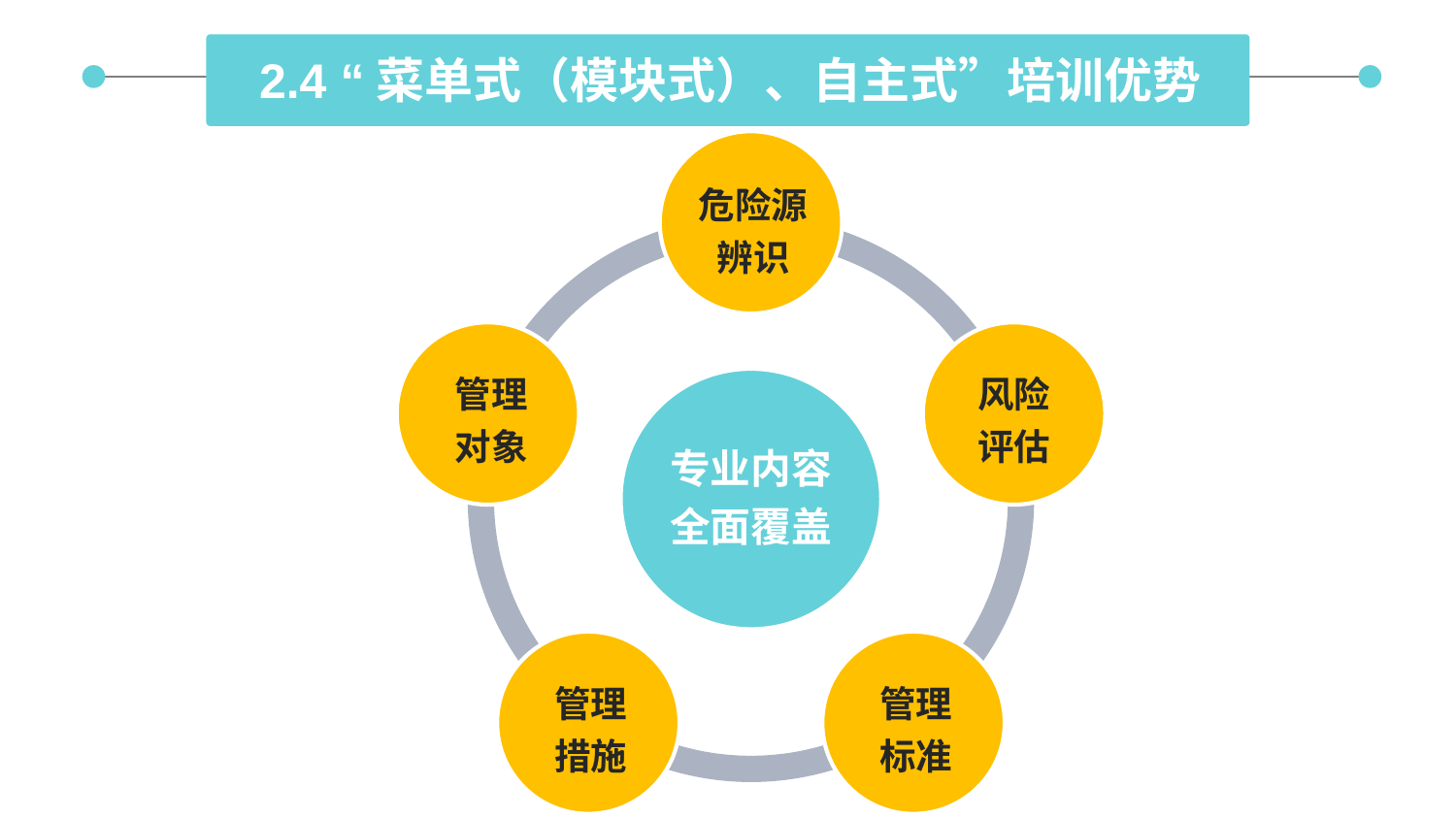

2.4 “菜单式（模块式）、自主式”培训优势

危险源
辨识
管理
对象
风险
评估
专业内容
全面覆盖
管理
措施
管理
标准